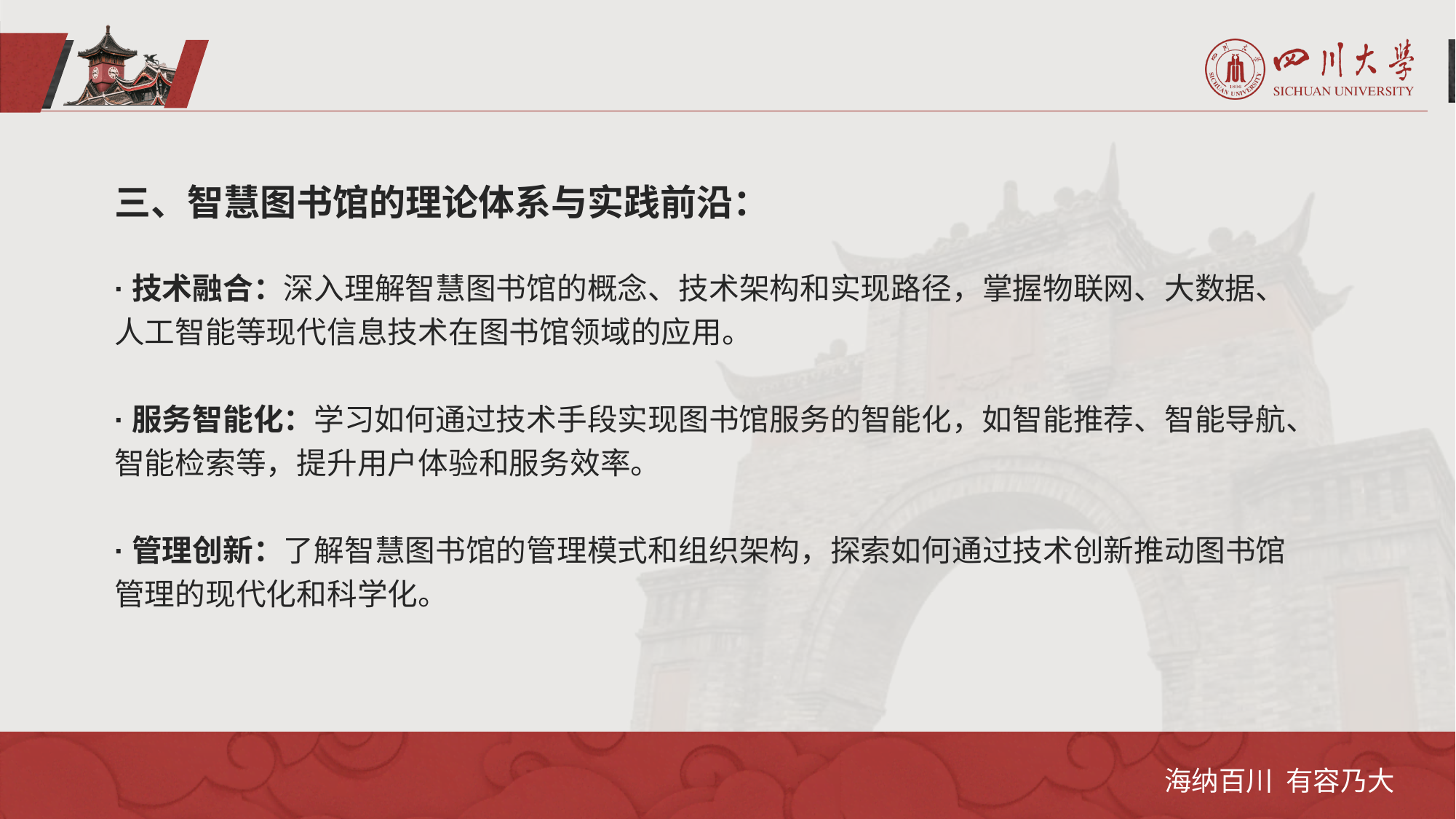

三、智慧图书馆的理论体系与实践前沿：

·技术融合：深入理解智慧图书馆的概念、技术架构和实现路径，掌握物联网、大数据、人工智能等现代信息技术在图书馆领域的应用。

·服务智能化：学习如何通过技术手段实现图书馆服务的智能化，如智能推荐、智能导航、智能检索等，提升用户体验和服务效率。

·管理创新：了解智慧图书馆的管理模式和组织架构，探索如何通过技术创新推动图书馆管理的现代化和科学化。